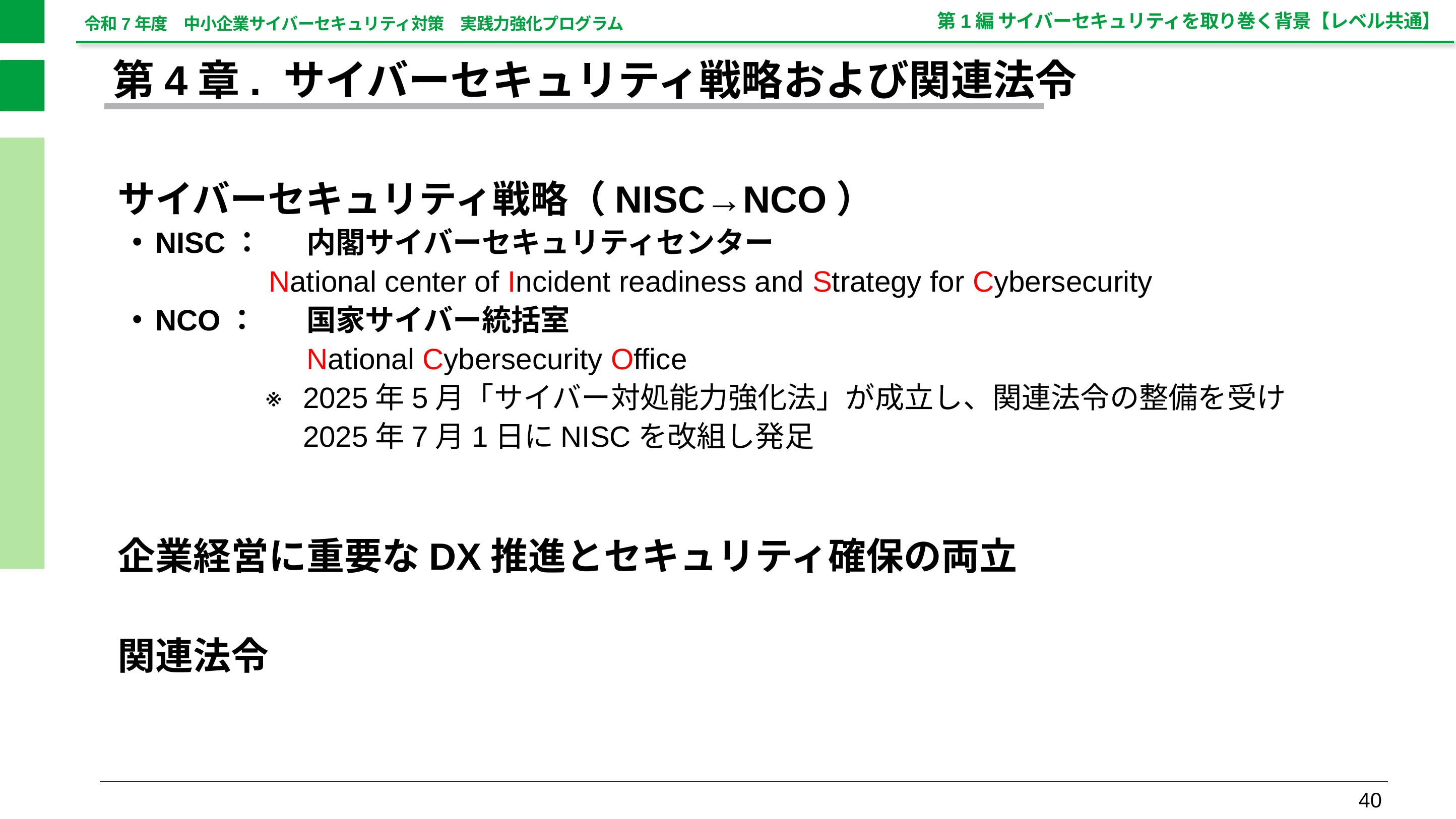

第1編 サイバーセキュリティを取り巻く背景【レベル共通】
第4章. サイバーセキュリティ戦略および関連法令
サイバーセキュリティ戦略（NISC→NCO）
NISC：	内閣サイバーセキュリティセンター
		National center of Incident readiness and Strategy for Cybersecurity
NCO：	国家サイバー統括室
		National Cybersecurity Office
2025年5月「サイバー対処能力強化法」が成立し、関連法令の整備を受け
2025年7月1日にNISCを改組し発足

企業経営に重要なDX推進とセキュリティ確保の両立

関連法令